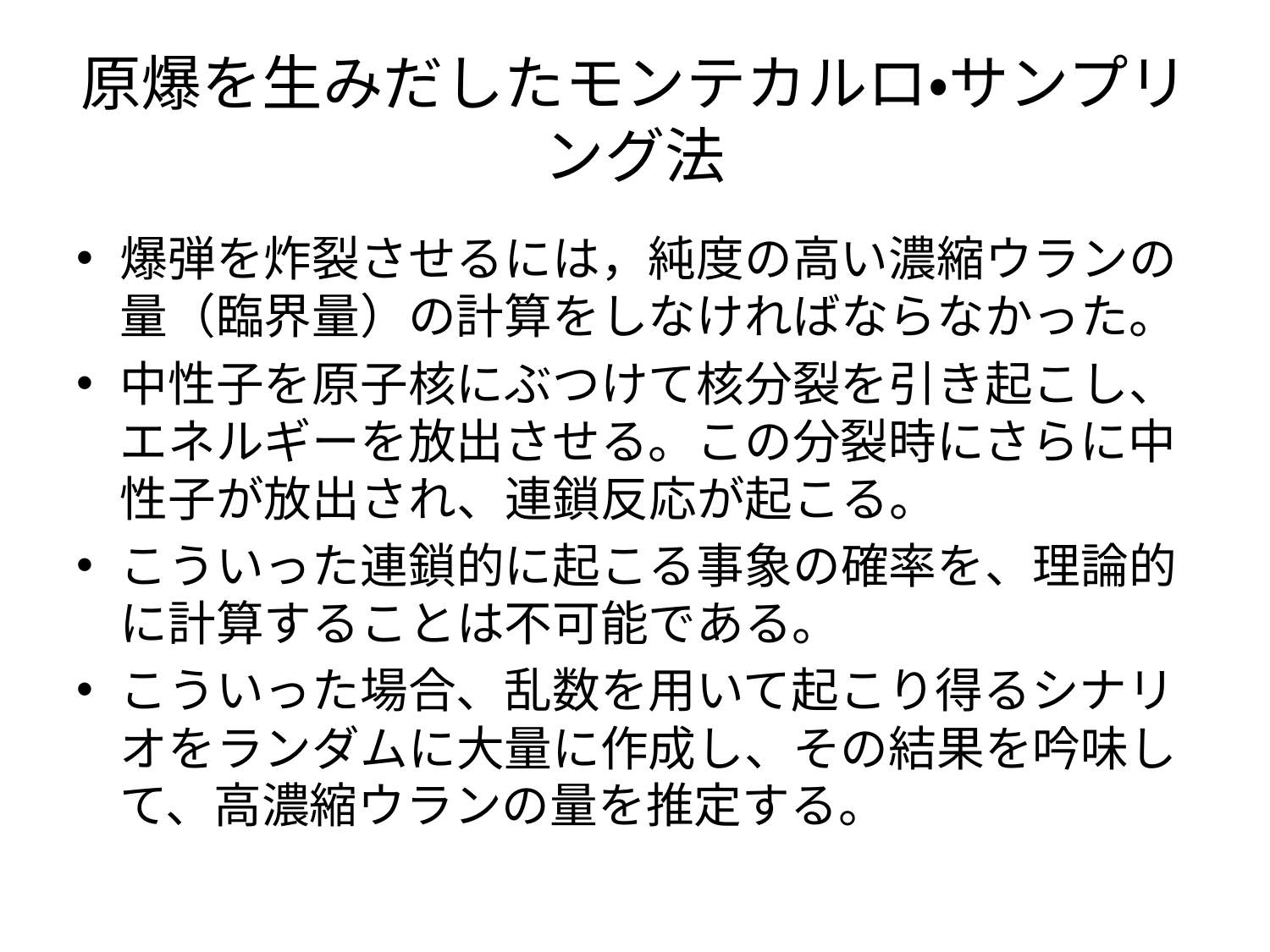

# 原爆を生みだしたモンテカルロ・サンプリング法
爆弾を炸裂させるには，純度の高い濃縮ウランの量（臨界量）の計算をしなければならなかった。
中性子を原子核にぶつけて核分裂を引き起こし、エネルギーを放出させる。この分裂時にさらに中性子が放出され、連鎖反応が起こる。
こういった連鎖的に起こる事象の確率を、理論的に計算することは不可能である。
こういった場合、乱数を用いて起こり得るシナリオをランダムに大量に作成し、その結果を吟味して、高濃縮ウランの量を推定する。